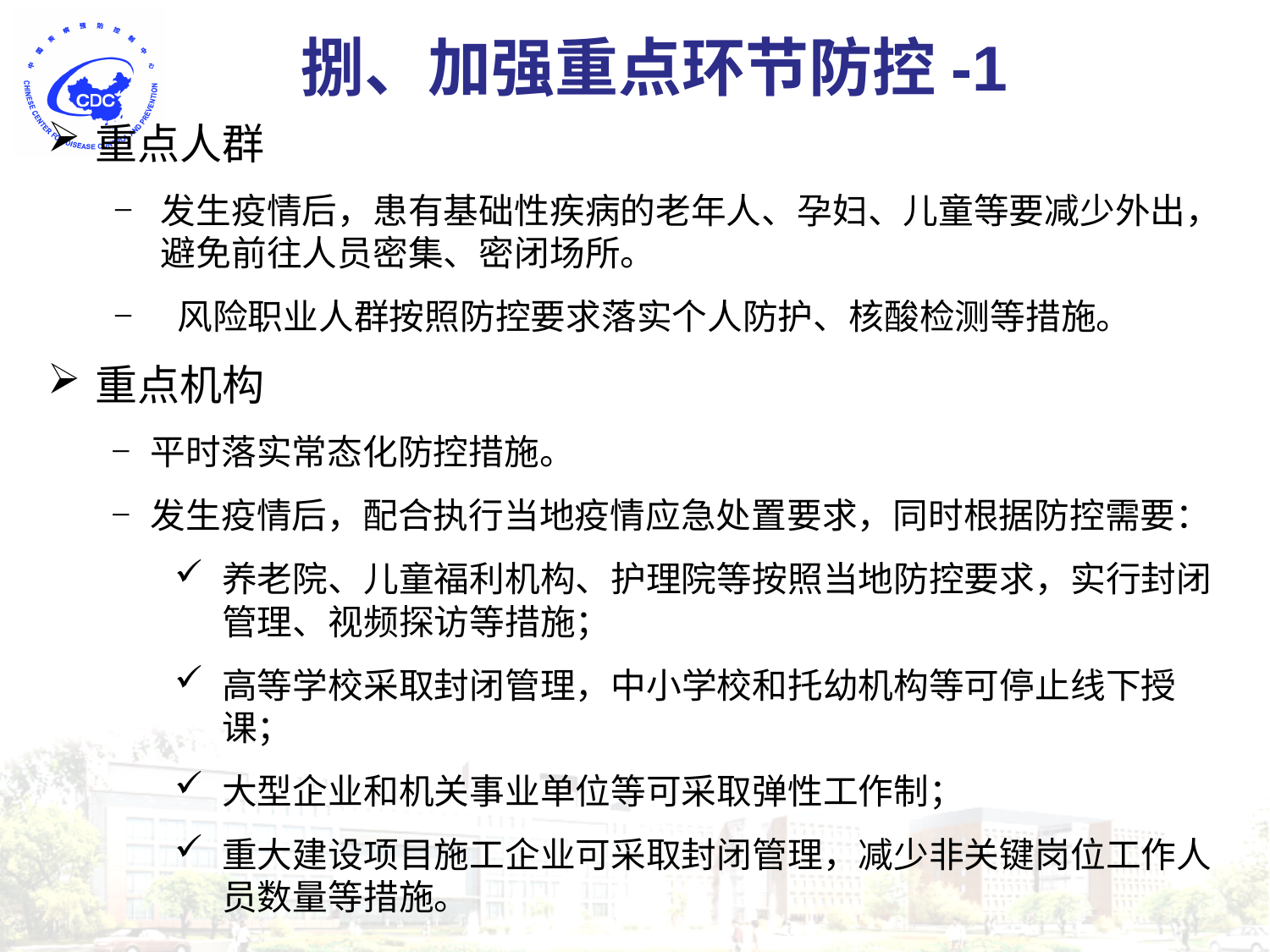

、加强重点环节防控-1
重点人群
发生疫情后，患有基础性疾病的老年人、孕妇、儿童等要减少外出，避免前往人员密集、密闭场所。
 风险职业人群按照防控要求落实个人防护、核酸检测等措施。
重点机构
平时落实常态化防控措施。
发生疫情后，配合执行当地疫情应急处置要求，同时根据防控需要：
养老院、儿童福利机构、护理院等按照当地防控要求，实行封闭管理、视频探访等措施；
高等学校采取封闭管理，中小学校和托幼机构等可停止线下授课；
大型企业和机关事业单位等可采取弹性工作制；
重大建设项目施工企业可采取封闭管理，减少非关键岗位工作人员数量等措施。